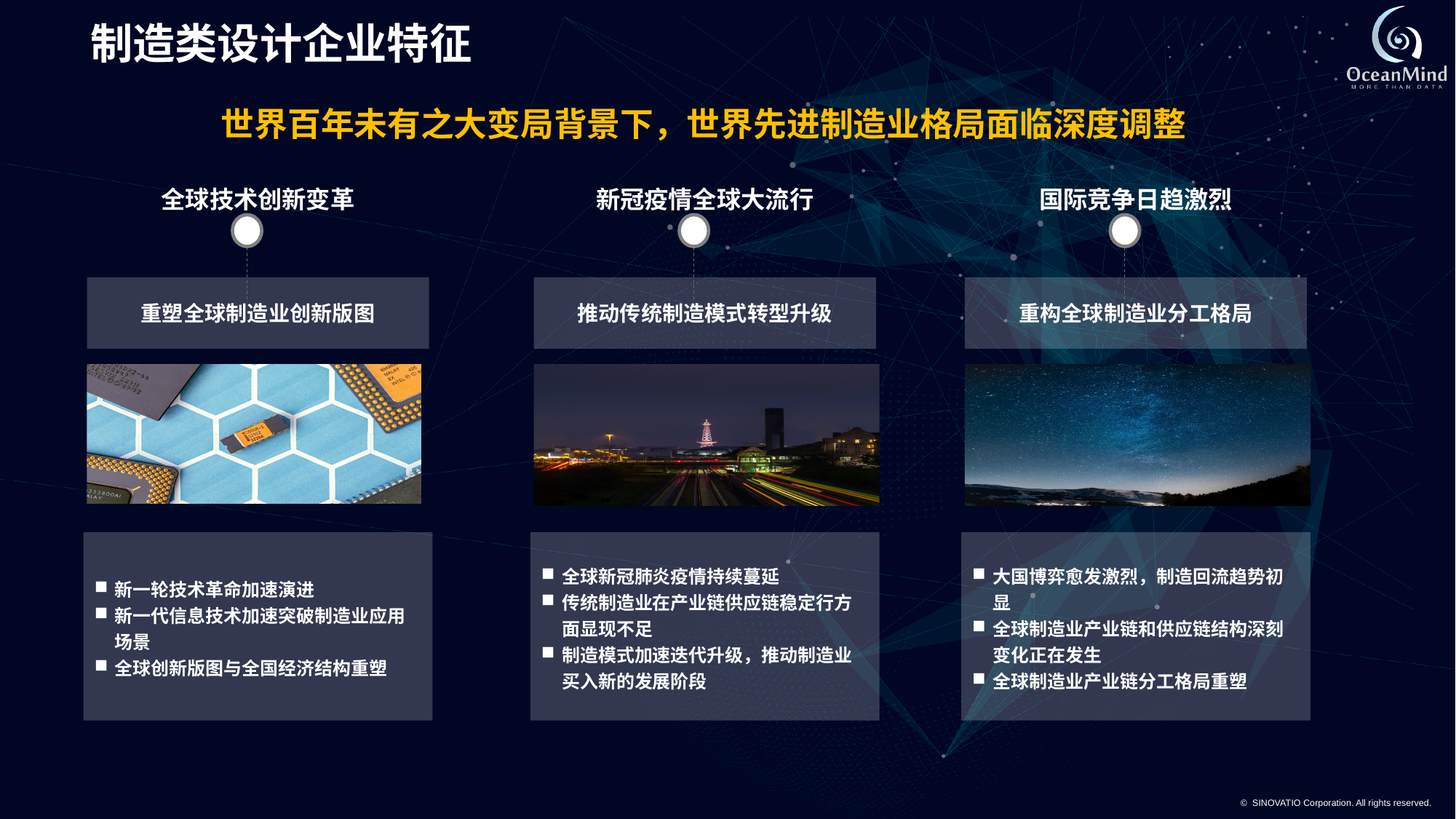

# 制造类设计企业特征
世界百年未有之大变局背景下，世界先进制造业格局面临深度调整
全球技术创新变革
新冠疫情全球大流行

推动传统制造模式转型升级

全球新冠肺炎疫情持续蔓延
传统制造业在产业链供应链稳定行方面显现不足
制造模式加速迭代升级，推动制造业买入新的发展阶段
国际竞争日趋激烈

重构全球制造业分工格局

大国博弈愈发激烈，制造回流趋势初显
全球制造业产业链和供应链结构深刻变化正在发生
全球制造业产业链分工格局重塑

重塑全球制造业创新版图

新一轮技术革命加速演进
新一代信息技术加速突破制造业应用场景
全球创新版图与全国经济结构重塑